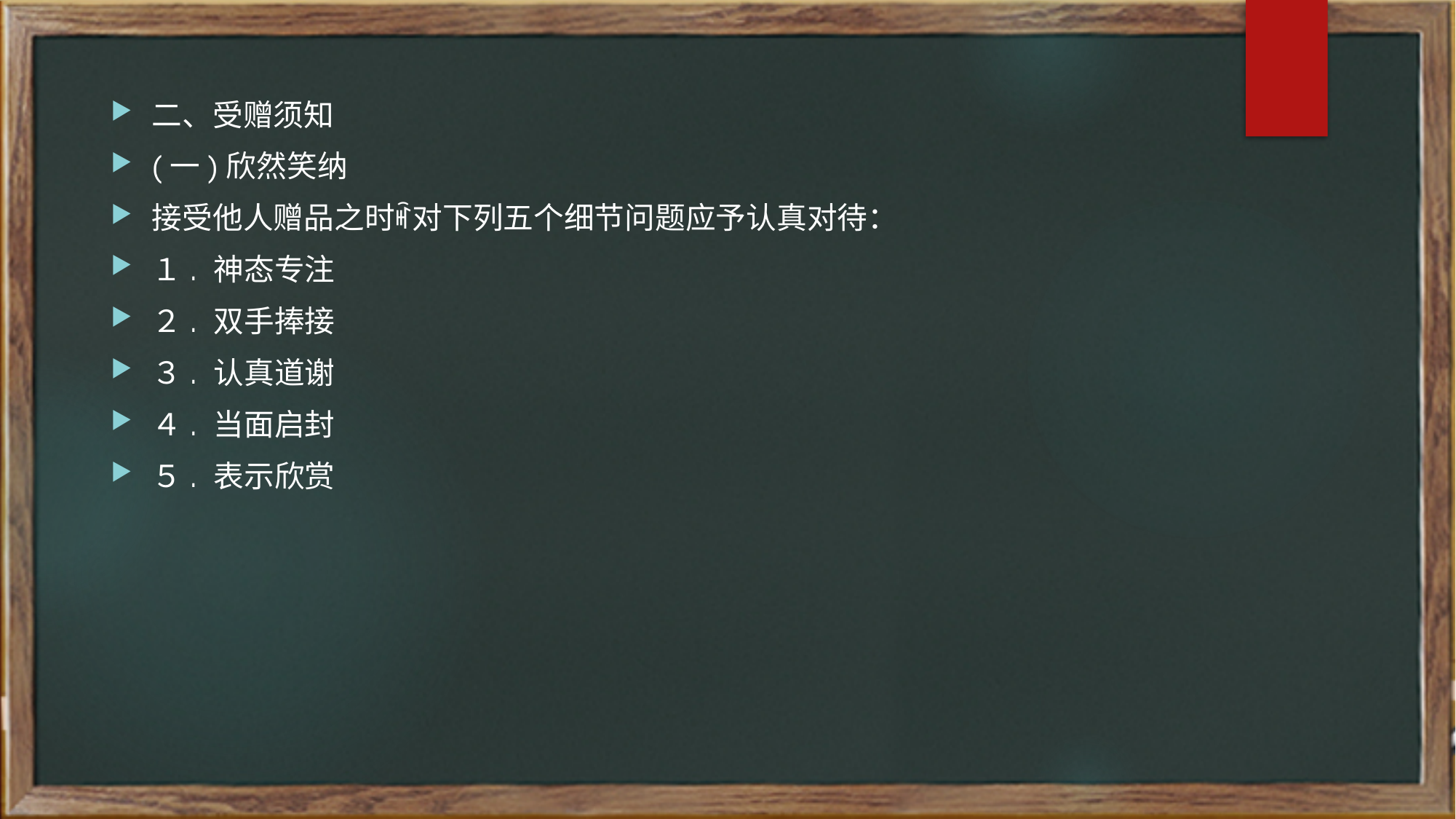

二、受赠须知
(一)欣然笑纳
接受他人赠品之时ꎬ对下列五个细节问题应予认真对待：
１. 神态专注
２. 双手捧接
３. 认真道谢
４. 当面启封
５. 表示欣赏